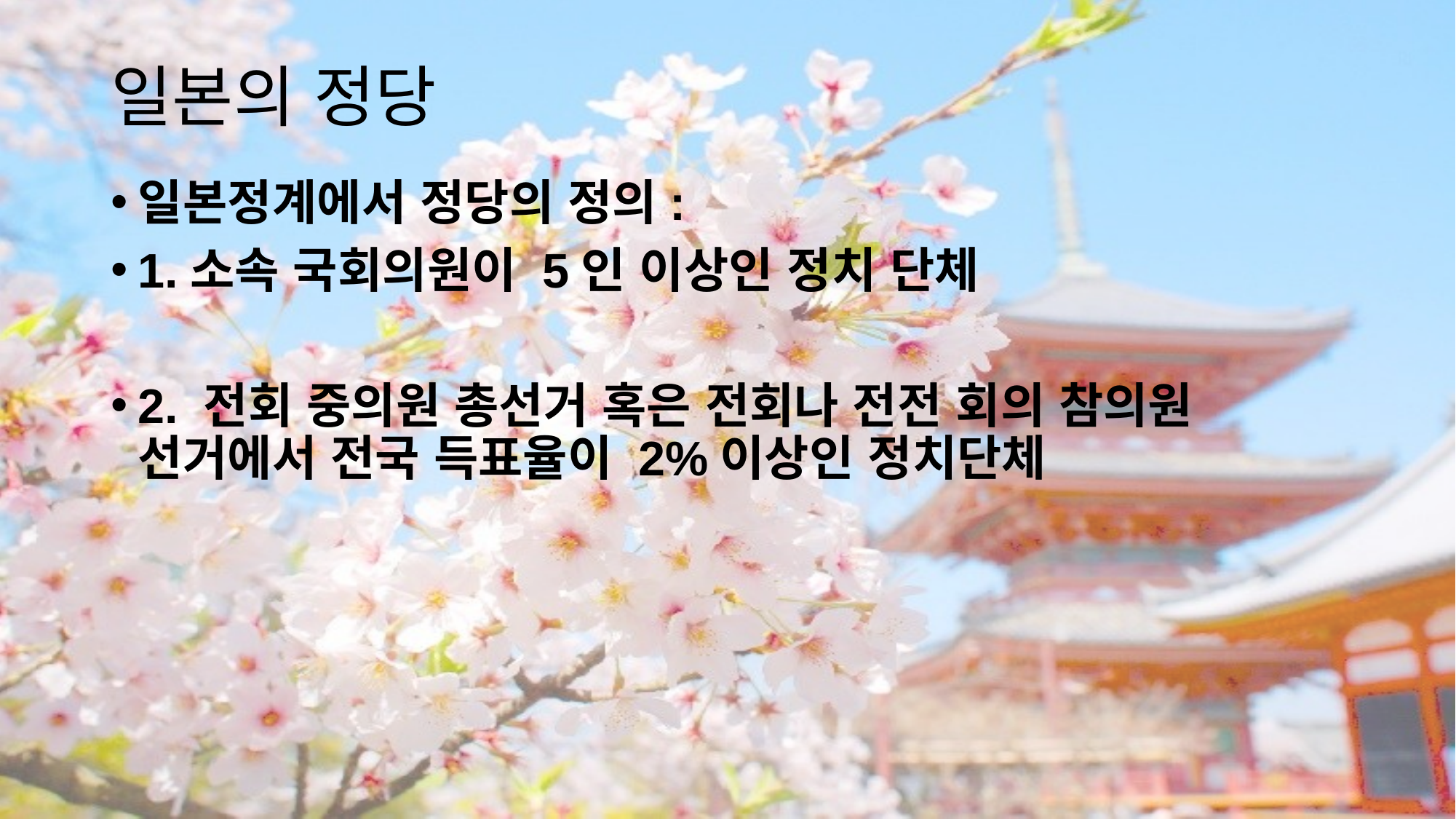

# 일본의 정당
일본정계에서 정당의 정의:
1.소속 국회의원이 5인 이상인 정치 단체

2. 전회 중의원 총선거 혹은 전회나 전전 회의 참의원 선거에서 전국 득표율이 2%이상인 정치단체